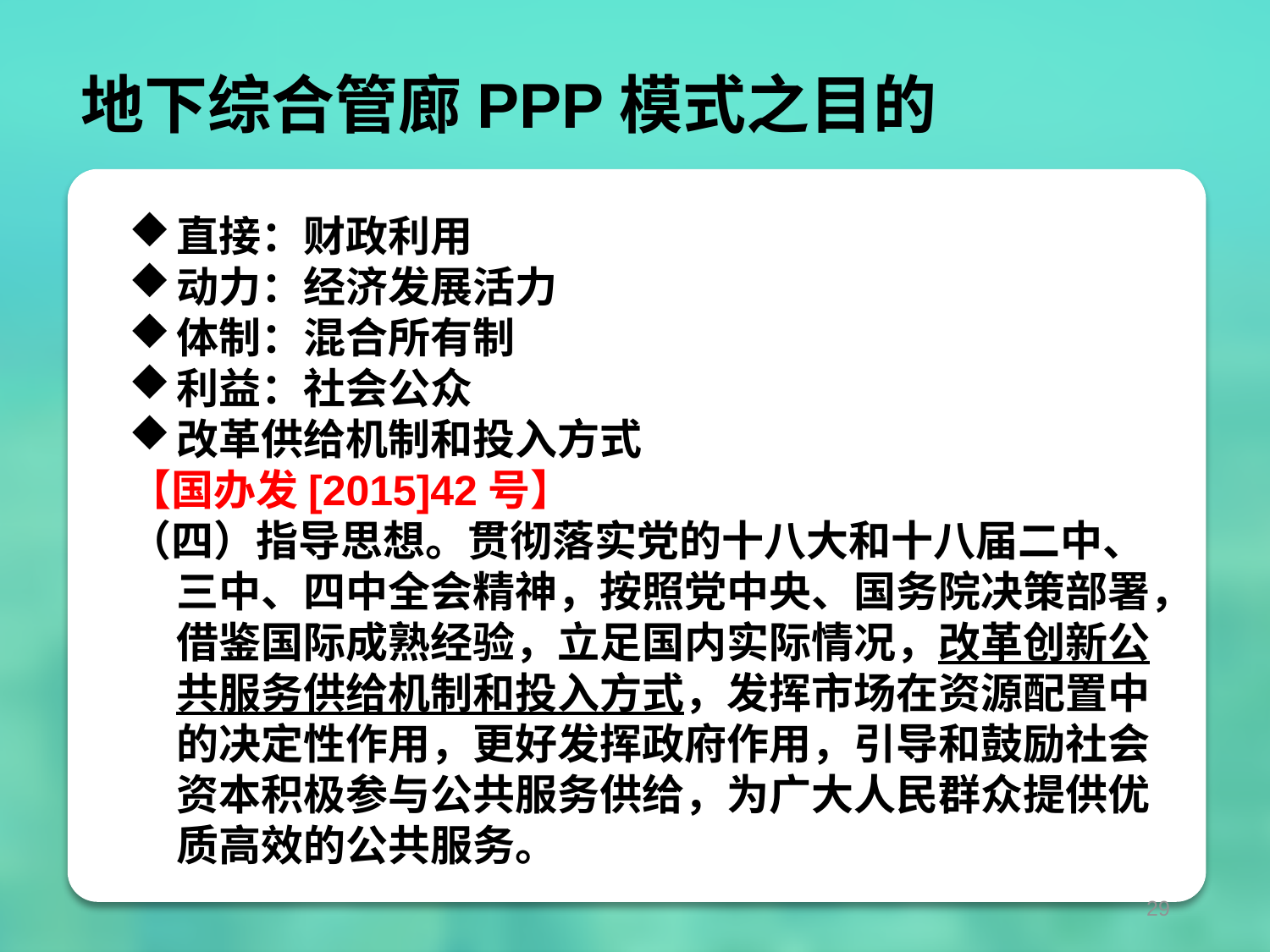

地下综合管廊PPP模式之目的

直接：财政利用
动力：经济发展活力
体制：混合所有制
利益：社会公众
改革供给机制和投入方式
【国办发[2015]42号】
（四）指导思想。贯彻落实党的十八大和十八届二中、三中、四中全会精神，按照党中央、国务院决策部署，借鉴国际成熟经验，立足国内实际情况，改革创新公共服务供给机制和投入方式，发挥市场在资源配置中的决定性作用，更好发挥政府作用，引导和鼓励社会资本积极参与公共服务供给，为广大人民群众提供优质高效的公共服务。
29